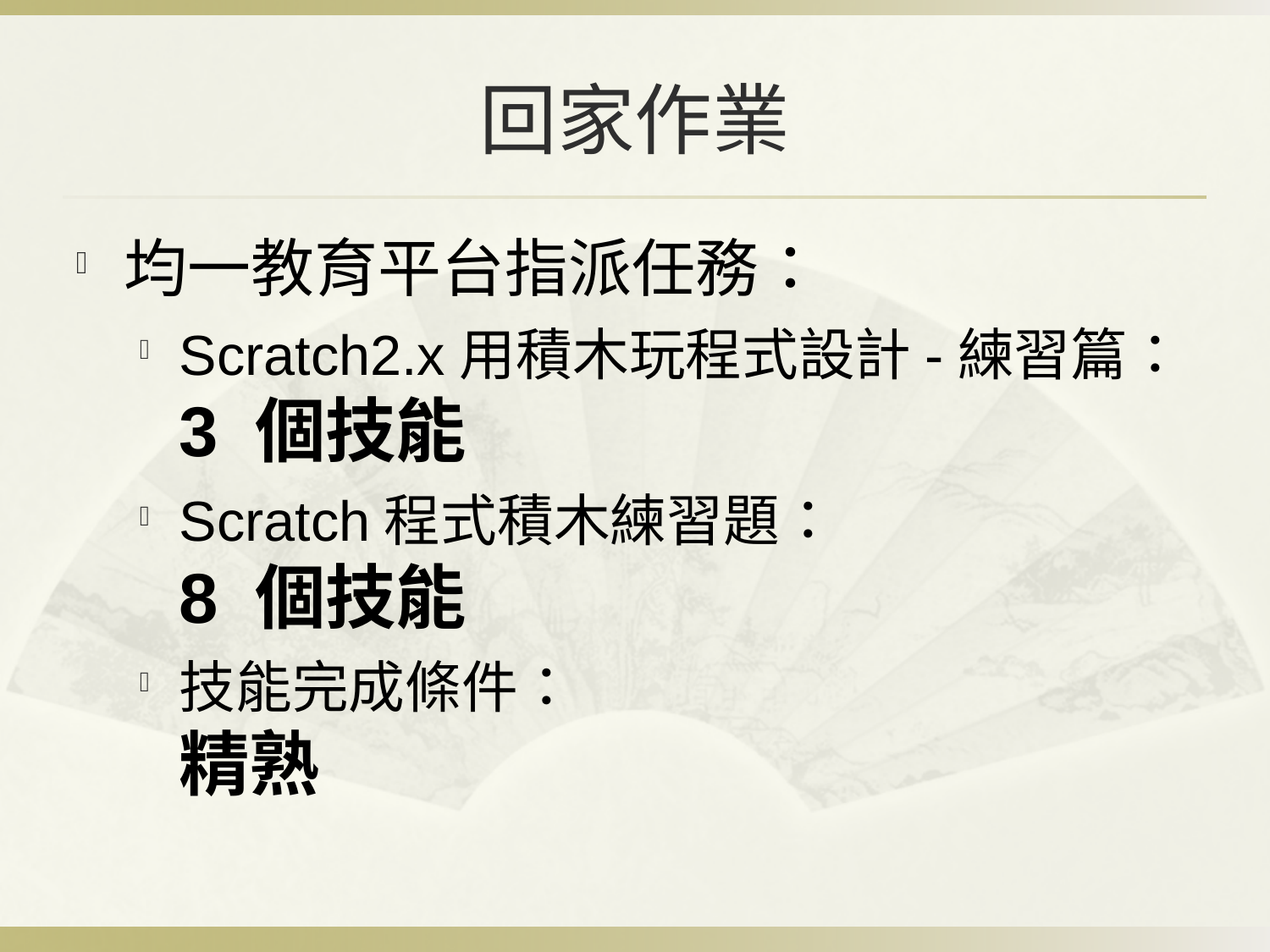

# 回家作業
均一教育平台指派任務：
Scratch2.x用積木玩程式設計-練習篇：
3 個技能
Scratch程式積木練習題：
8 個技能
技能完成條件：
精熟